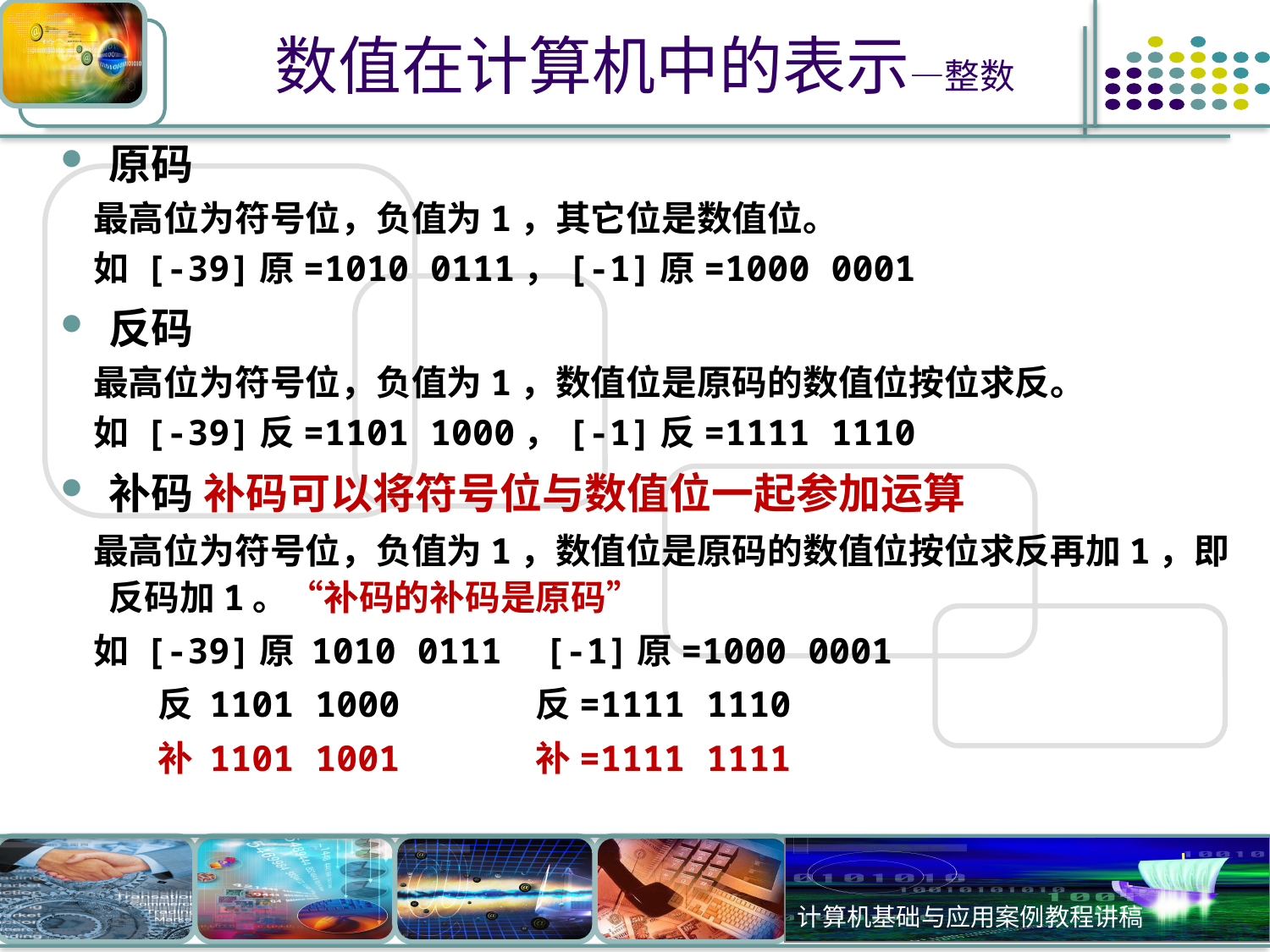

# 数值在计算机中的表示—整数
原码
   最高位为符号位，负值为1，其它位是数值位。
   如 [-39]原=1010 0111，[-1]原=1000 0001
反码
   最高位为符号位，负值为1，数值位是原码的数值位按位求反。
   如 [-39]反=1101 1000，[-1]反=1111 1110
补码 补码可以将符号位与数值位一起参加运算
   最高位为符号位，负值为1，数值位是原码的数值位按位求反再加1，即反码加1。“补码的补码是原码”
   如 [-39]原 1010 0111  [-1]原=1000 0001
           反 1101 1000      反=1111 1110
           补 1101 1001      补=1111 1111